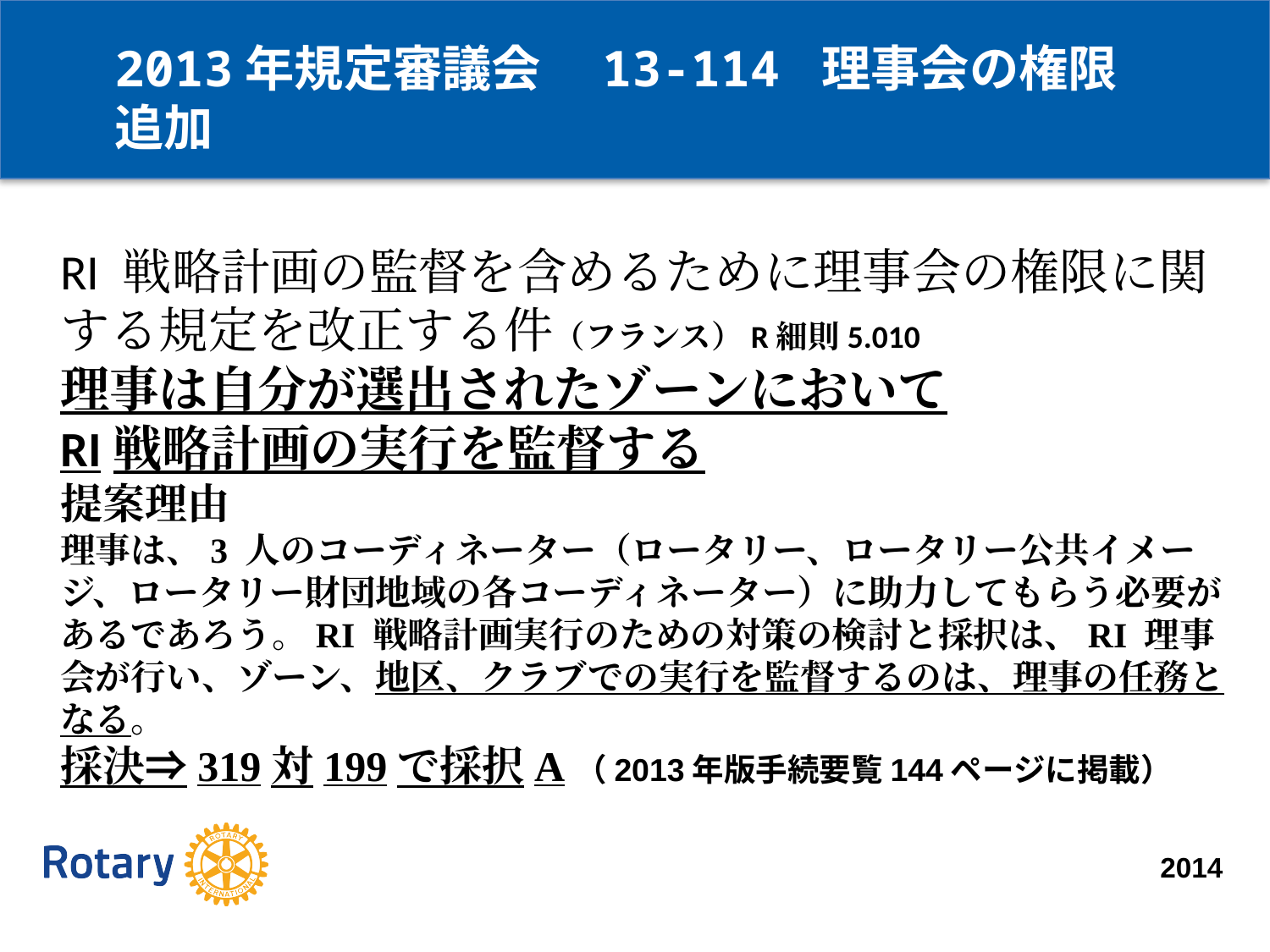

2013年規定審議会　13-114 理事会の権限追加
RI 戦略計画の監督を含めるために理事会の権限に関する規定を改正する件（フランス）R細則5.010
理事は自分が選出されたゾーンにおいて
RI戦略計画の実行を監督する
提案理由
理事は、3 人のコーディネーター（ロータリー、ロータリー公共イメージ、ロータリー財団地域の各コーディネーター）に助力してもらう必要があるであろう。RI 戦略計画実行のための対策の検討と採択は、RI 理事会が行い、ゾーン、地区、クラブでの実行を監督するのは、理事の任務となる。
採決⇒319対199で採択A（2013年版手続要覧144ページに掲載）